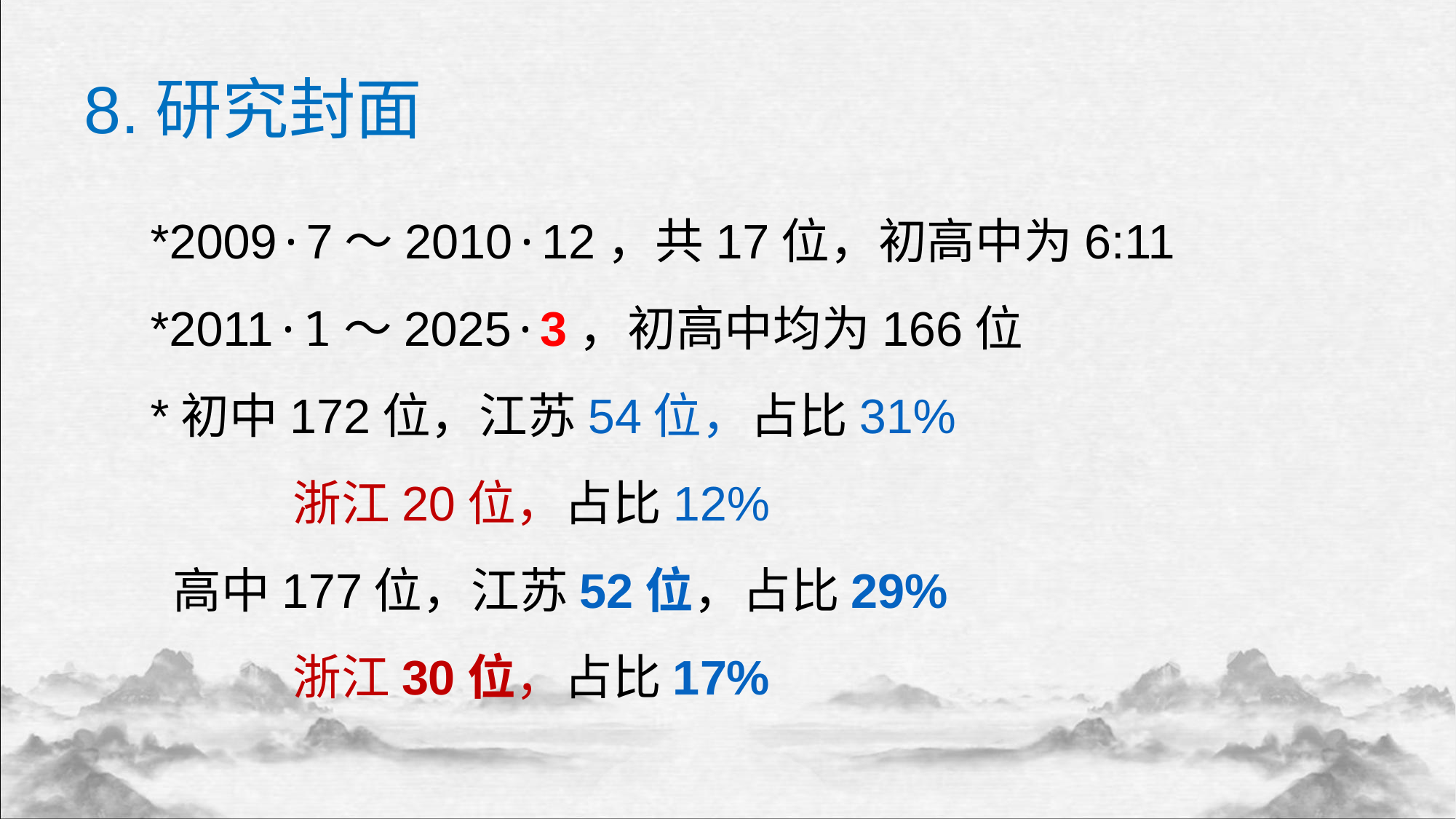

8.研究封面
*2009·7～2010·12，共17位，初高中为6:11
*2011·1～2025·3，初高中均为166位
*初中172位，江苏54位，占比31%
            浙江20位，占比12%
 高中177位，江苏52位，占比29%
            浙江30位，占比17%